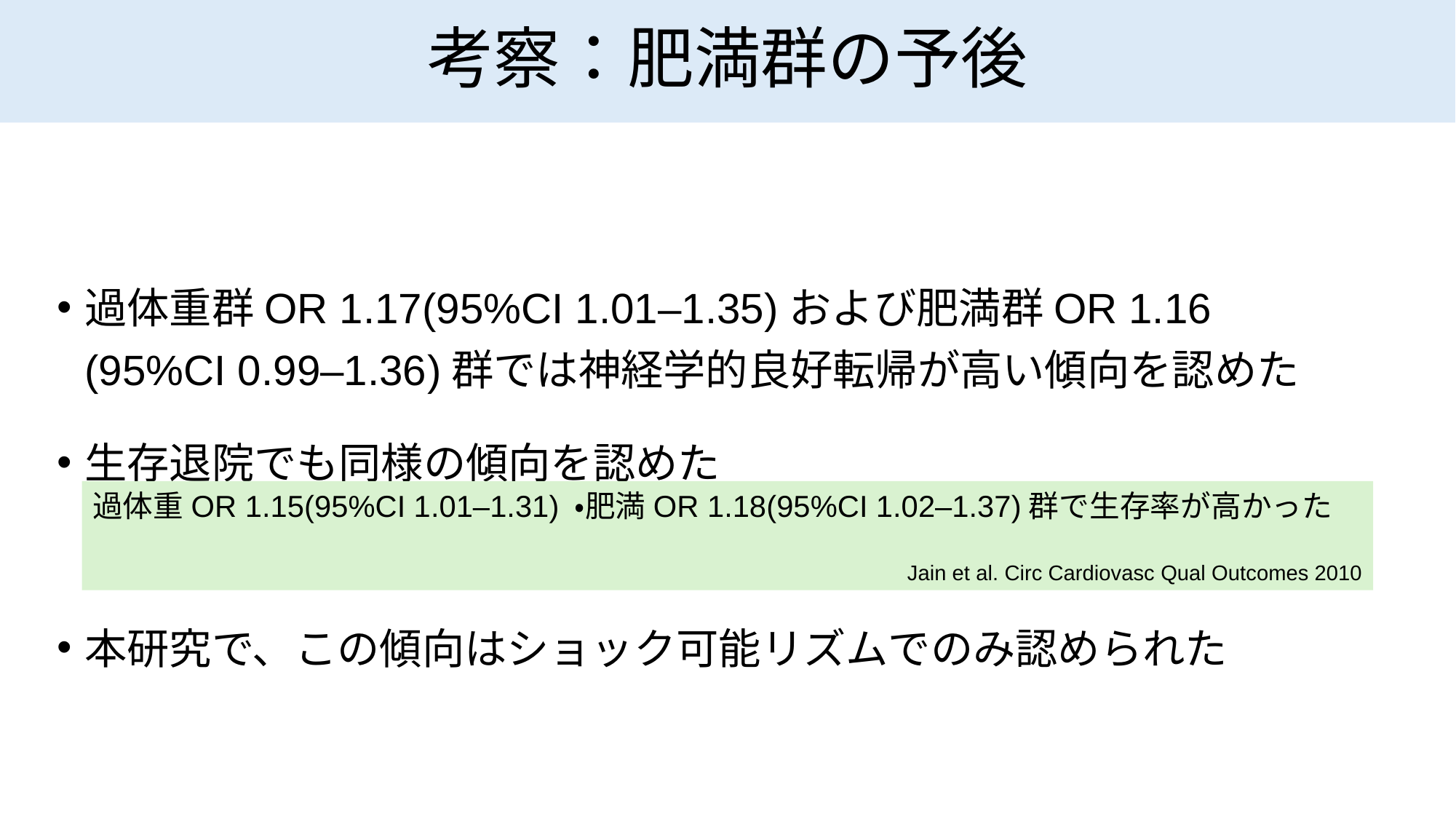

# 考察：肥満群の予後
過体重群OR 1.17(95%CI 1.01–1.35)および肥満群OR 1.16
(95%CI 0.99–1.36)群では神経学的良好転帰が高い傾向を認めた

生存退院でも同様の傾向を認めた

本研究で、この傾向はショック可能リズムでのみ認められた

過体重OR 1.15(95%CI 1.01–1.31) ・肥満OR 1.18(95%CI 1.02–1.37)群で生存率が高かった
Jain et al. Circ Cardiovasc Qual Outcomes 2010